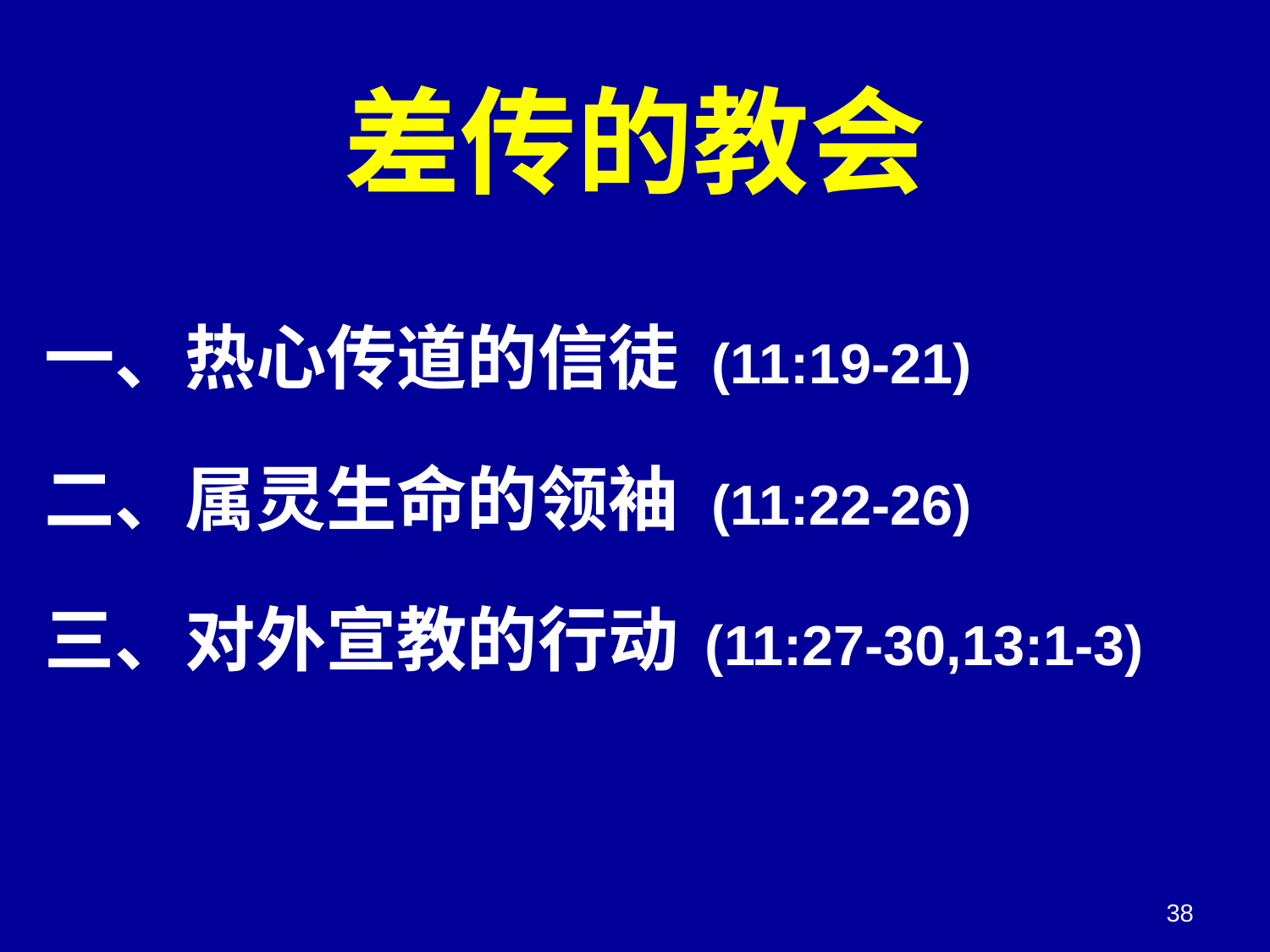

# 差传的教会
一、热心传道的信徒 (11:19-21)
二、属灵生命的领袖 (11:22-26)
三、对外宣教的行动 (11:27-30,13:1-3)
38